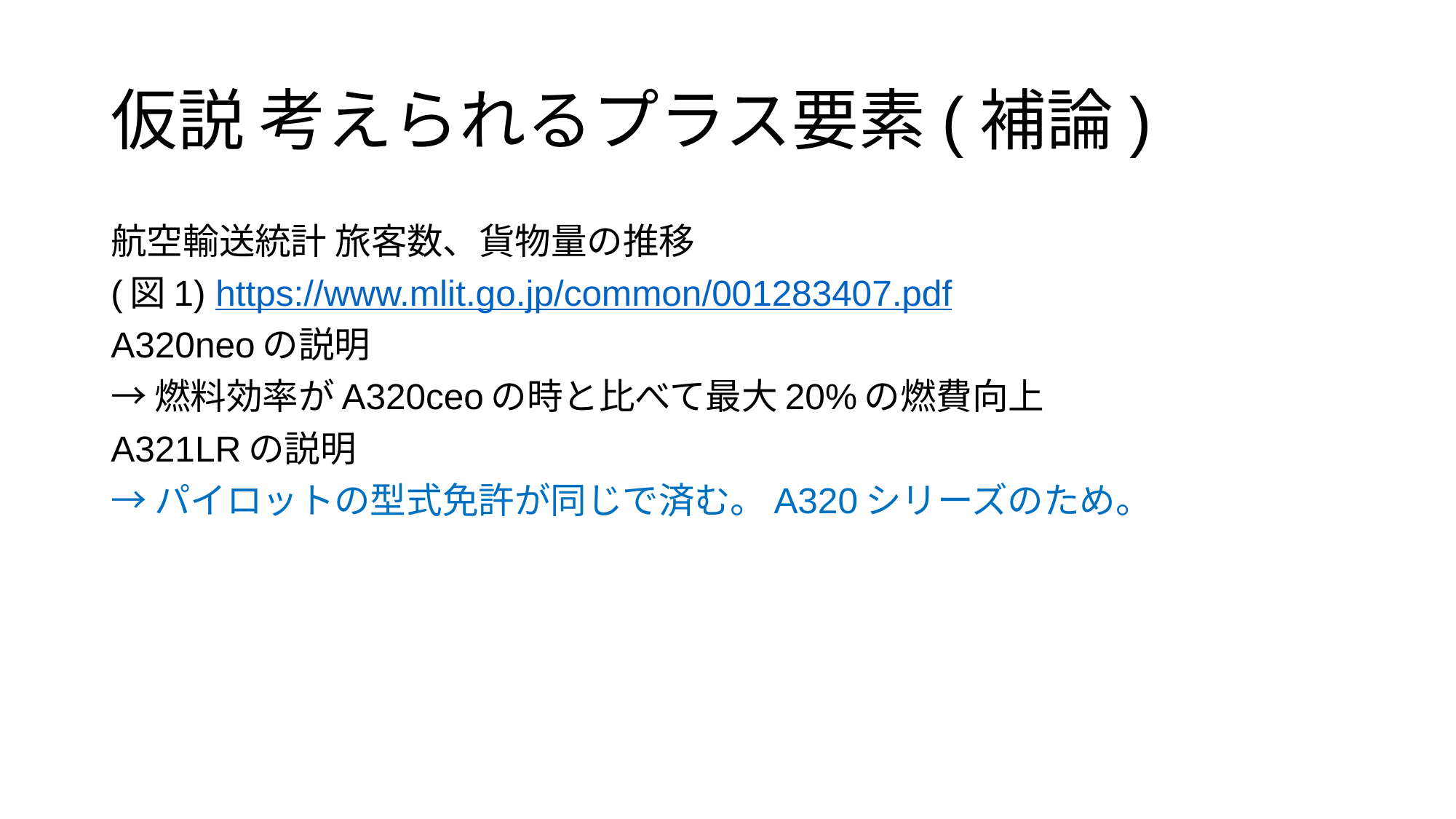

# 仮説 考えられるプラス要素(補論)
航空輸送統計 旅客数、貨物量の推移
(図1) https://www.mlit.go.jp/common/001283407.pdf
A320neoの説明
→燃料効率がA320ceoの時と比べて最大20%の燃費向上
A321LRの説明
→パイロットの型式免許が同じで済む。A320シリーズのため。